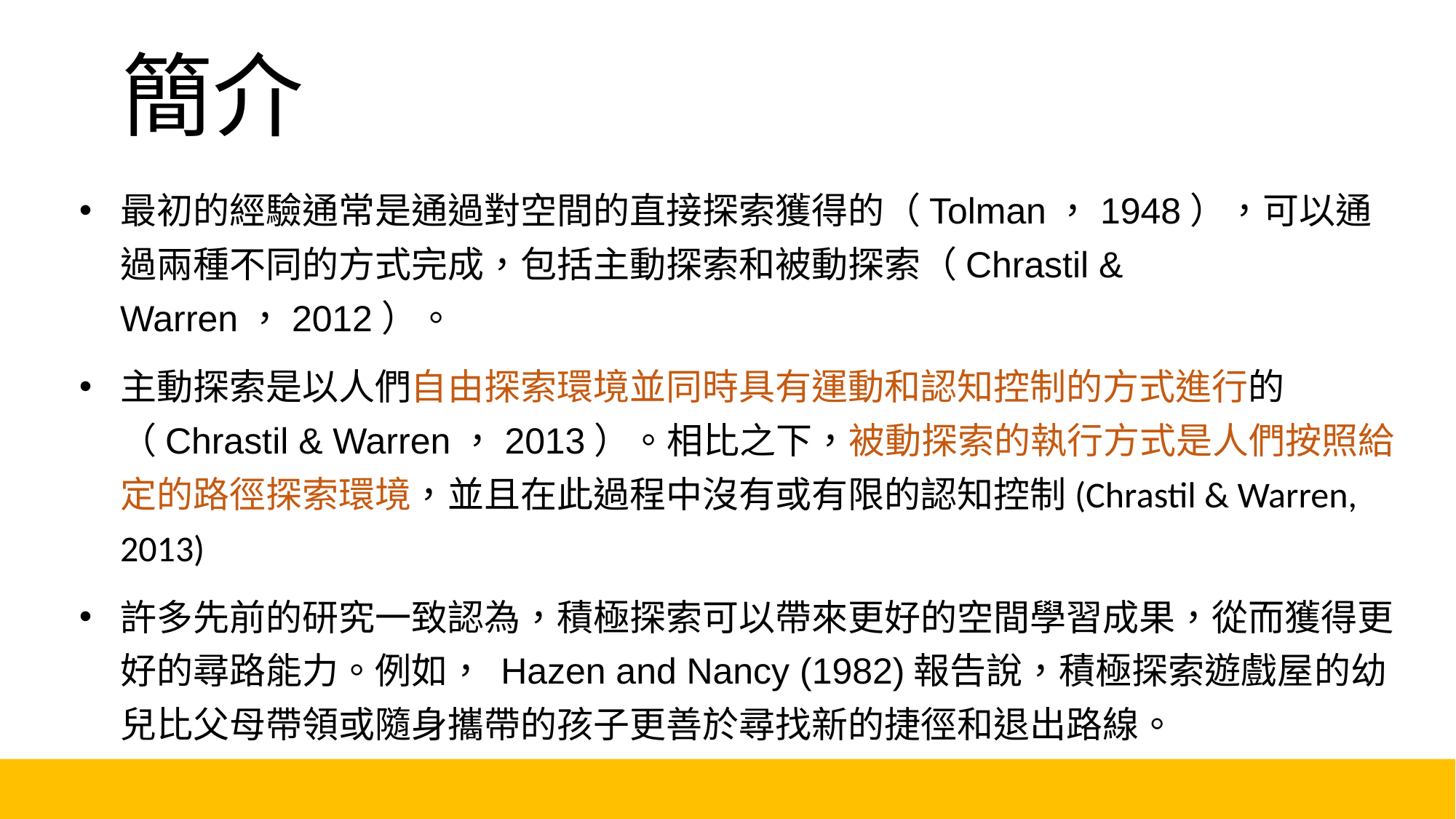

# 簡介
最初的經驗通常是通過對空間的直接探索獲得的（Tolman，1948），可以通過兩種不同的方式完成，包括主動探索和被動探索（Chrastil & Warren，2012）。
主動探索是以人們自由探索環境並同時具有運動和認知控制的方式進行的（Chrastil & Warren，2013）。相比之下，被動探索的執行方式是人們按照給定的路徑探索環境，並且在此過程中沒有或有限的認知控制(Chrastil & Warren, 2013)
許多先前的研究一致認為，積極探索可以帶來更好的空間學習成果，從而獲得更好的尋路能力。例如， Hazen and Nancy (1982)報告說，積極探索遊戲屋的幼兒比父母帶領或隨身攜帶的孩子更善於尋找新的捷徑和退出路線。

4